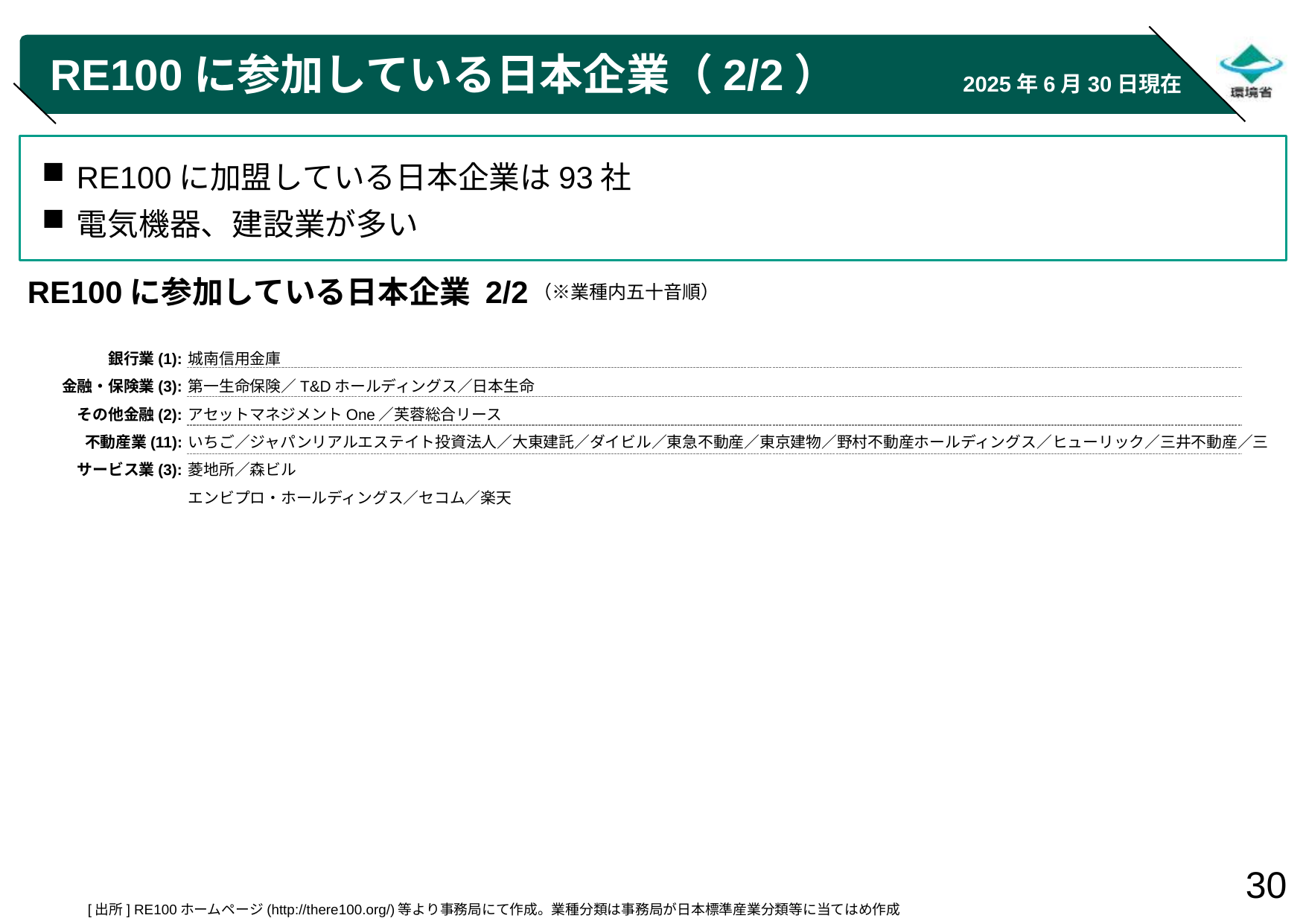

# RE100に参加している日本企業（2/2）
2025年6月30日現在
RE100に加盟している日本企業は93社
電気機器、建設業が多い
RE100に参加している日本企業 2/2
（※業種内五十音順）
銀行業(1):
金融・保険業(3):
その他金融(2):
不動産業(11):
サービス業(3):
城南信用金庫
第一生命保険／T&Dホールディングス／日本生命
アセットマネジメントOne／芙蓉総合リース
いちご／ジャパンリアルエステイト投資法人／大東建託／ダイビル／東急不動産／東京建物／野村不動産ホールディングス／ヒューリック／三井不動産／三菱地所／森ビル
エンビプロ・ホールディングス／セコム／楽天
[出所] RE100ホームページ(http://there100.org/)等より事務局にて作成。業種分類は事務局が日本標準産業分類等に当てはめ作成